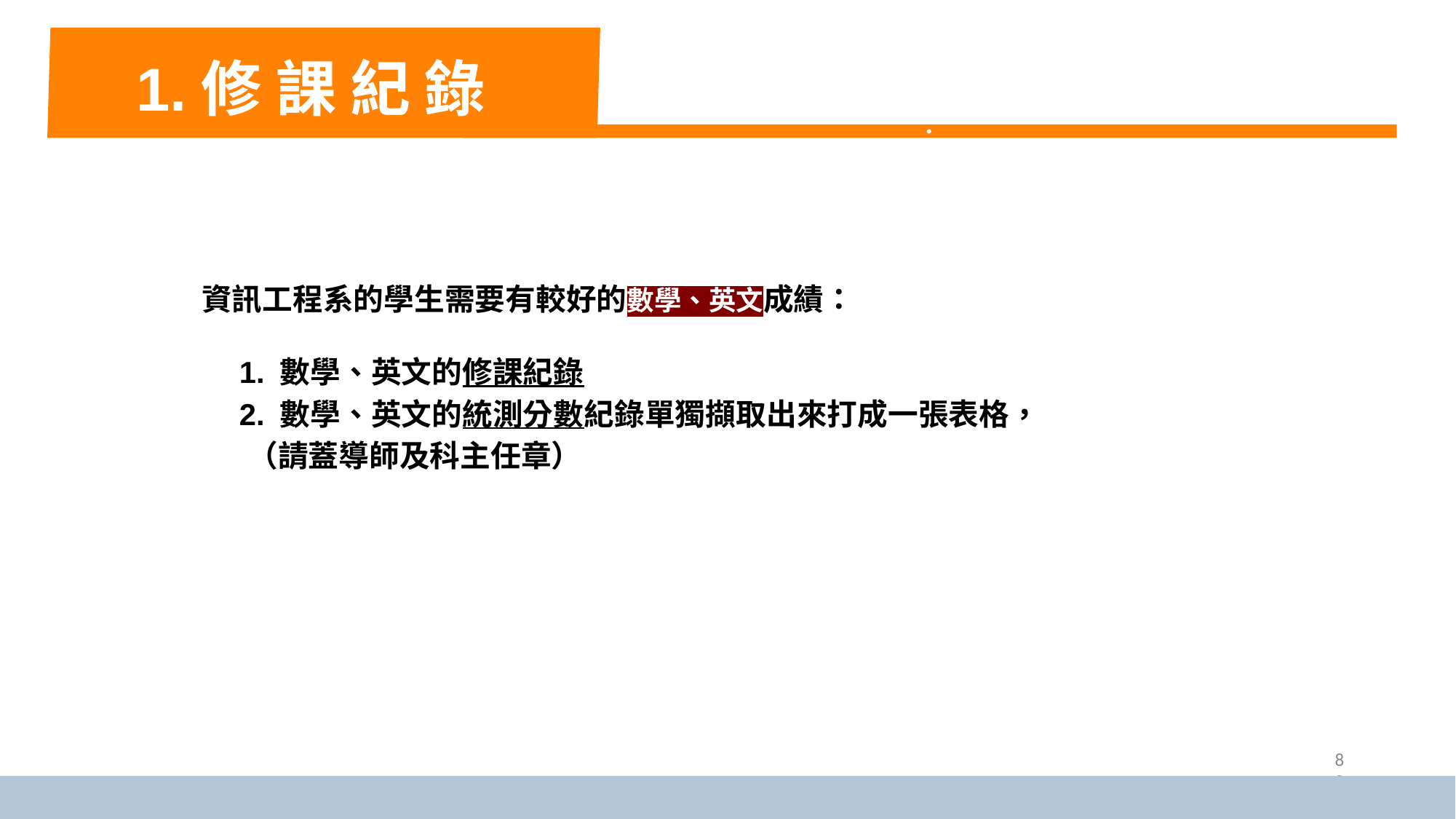

1.修 課 紀 錄
．
資訊工程系的學生需要有較好的數學、英文成績：
　1. 數學、英文的修課紀錄
　2. 數學、英文的統測分數紀錄單獨擷取出來打成一張表格，
 　（請蓋導師及科主任章）
8
8